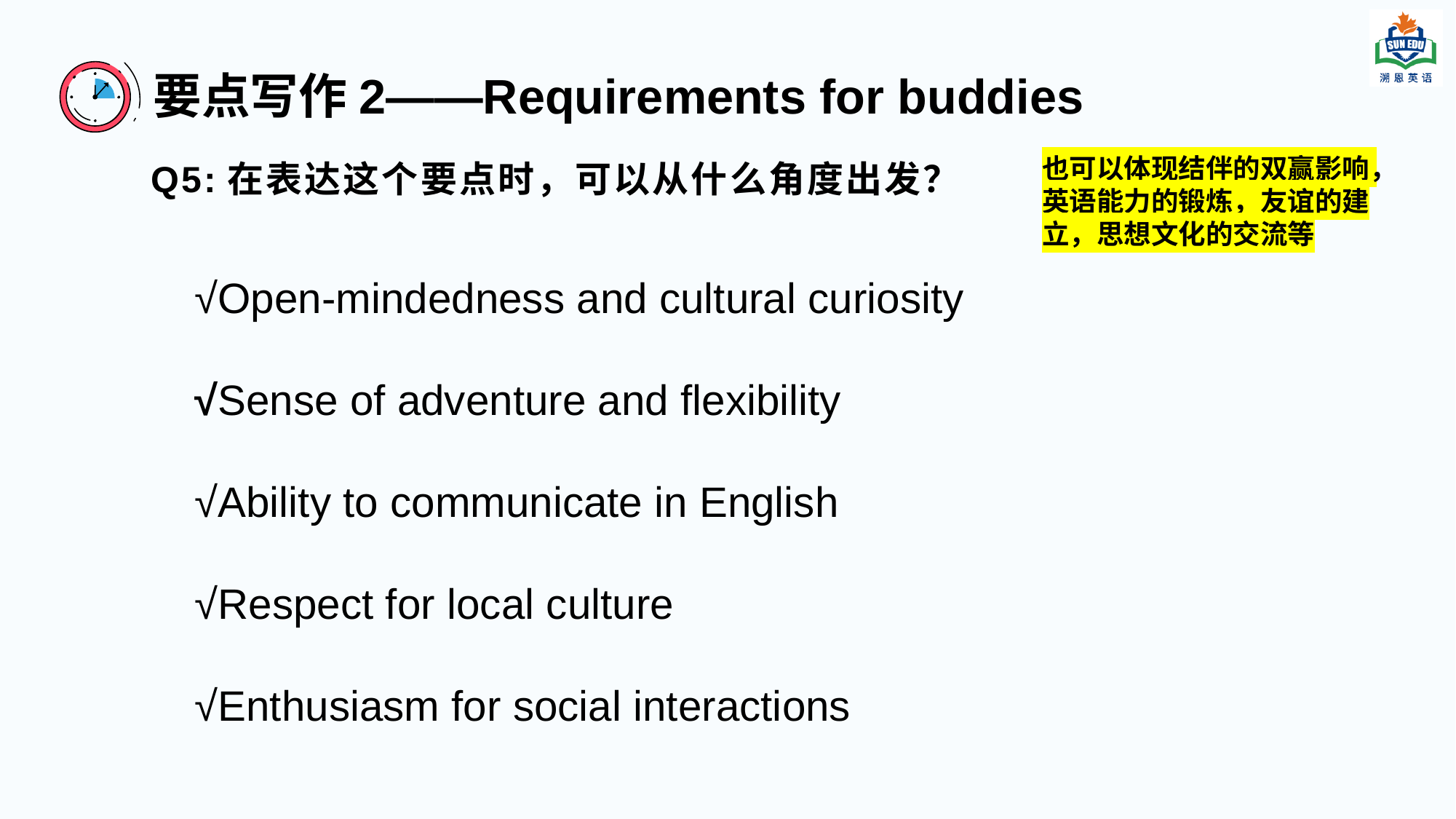

# 要点写作2——Requirements for buddies
也可以体现结伴的双赢影响，英语能力的锻炼，友谊的建立，思想文化的交流等
Q5:在表达这个要点时，可以从什么角度出发？
√Open-mindedness and cultural curiosity

√Sense of adventure and flexibility

√Ability to communicate in English

√Respect for local culture

√Enthusiasm for social interactions